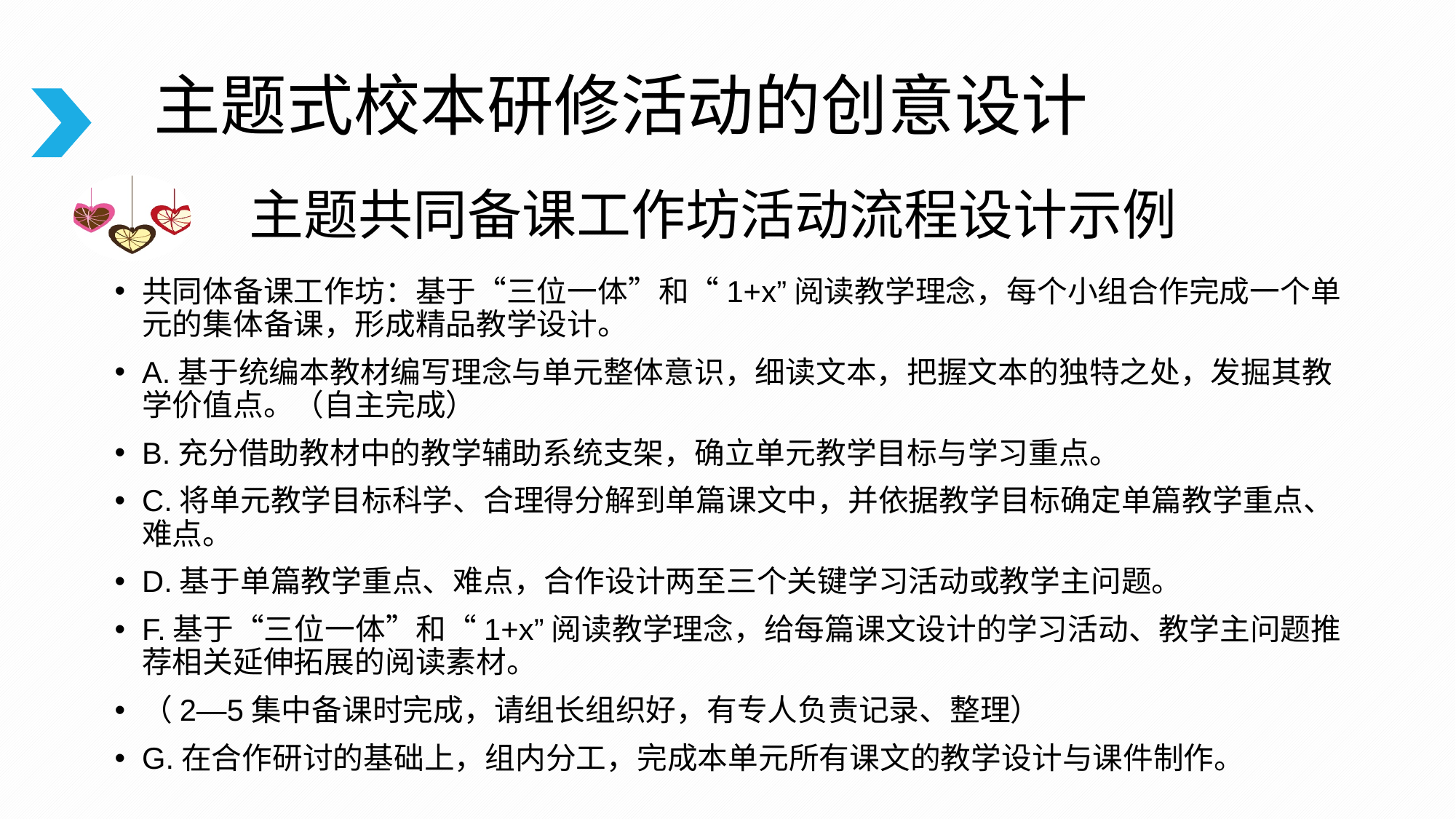

主题式校本研修活动的创意设计

主题共同备课工作坊活动流程设计示例
共同体备课工作坊：基于“三位一体”和“1+x”阅读教学理念，每个小组合作完成一个单元的集体备课，形成精品教学设计。
A.基于统编本教材编写理念与单元整体意识，细读文本，把握文本的独特之处，发掘其教学价值点。（自主完成）
B.充分借助教材中的教学辅助系统支架，确立单元教学目标与学习重点。
C.将单元教学目标科学、合理得分解到单篇课文中，并依据教学目标确定单篇教学重点、难点。
D.基于单篇教学重点、难点，合作设计两至三个关键学习活动或教学主问题。
F.基于“三位一体”和“1+x”阅读教学理念，给每篇课文设计的学习活动、教学主问题推荐相关延伸拓展的阅读素材。
（2—5集中备课时完成，请组长组织好，有专人负责记录、整理）
G.在合作研讨的基础上，组内分工，完成本单元所有课文的教学设计与课件制作。